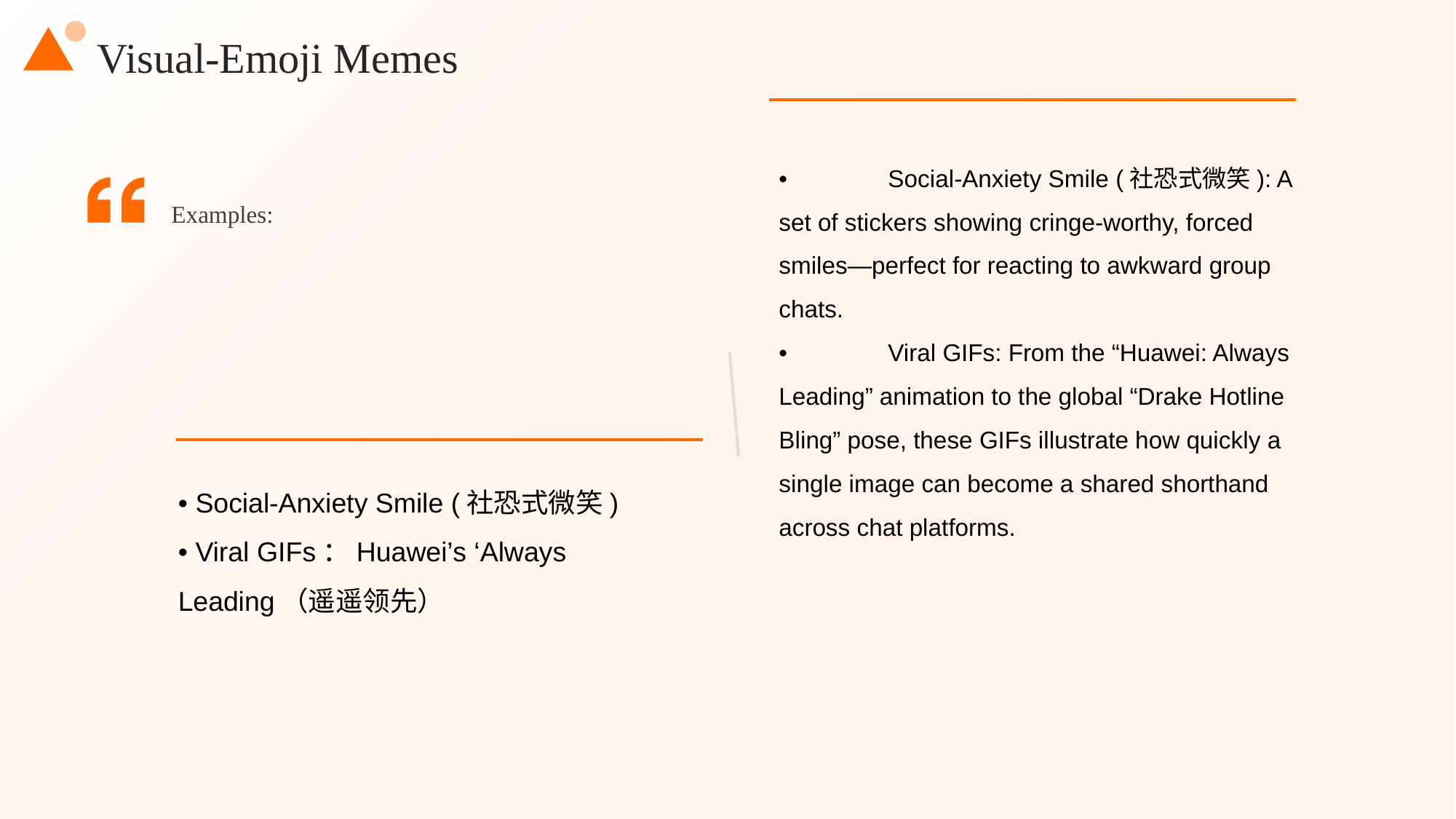

Visual-Emoji Memes

•	Social-Anxiety Smile (社恐式微笑): A set of stickers showing cringe-worthy, forced smiles—perfect for reacting to awkward group chats.
•	Viral GIFs: From the “Huawei: Always Leading” animation to the global “Drake Hotline Bling” pose, these GIFs illustrate how quickly a single image can become a shared shorthand across chat platforms.

Examples:
• Social-Anxiety Smile (社恐式微笑)
• Viral GIFs：Huawei’s ‘Always Leading（遥遥领先）